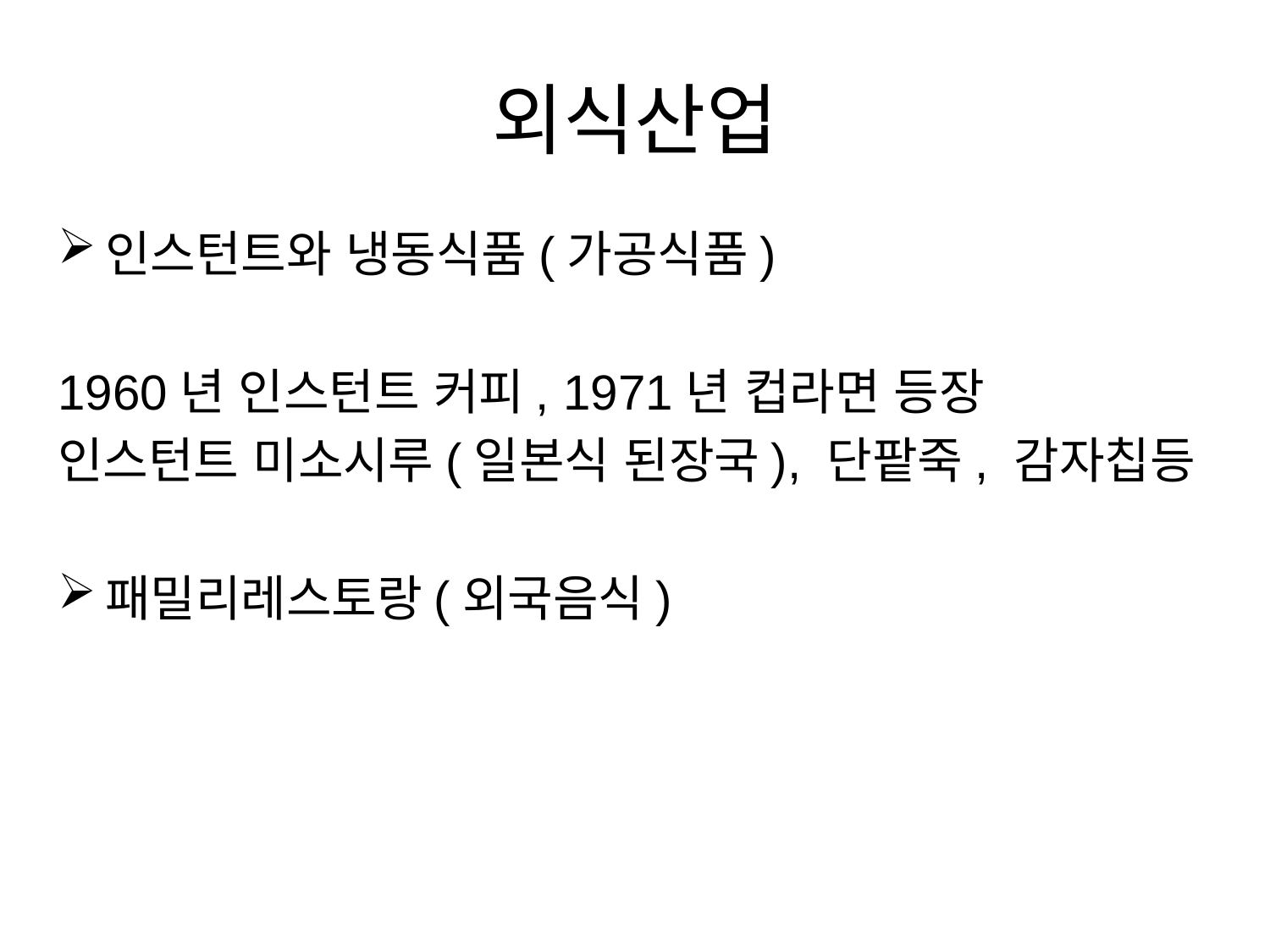

# 외식산업
인스턴트와 냉동식품(가공식품)

1960년 인스턴트 커피, 1971년 컵라면 등장
인스턴트 미소시루(일본식 된장국), 단팥죽, 감자칩등

패밀리레스토랑(외국음식)